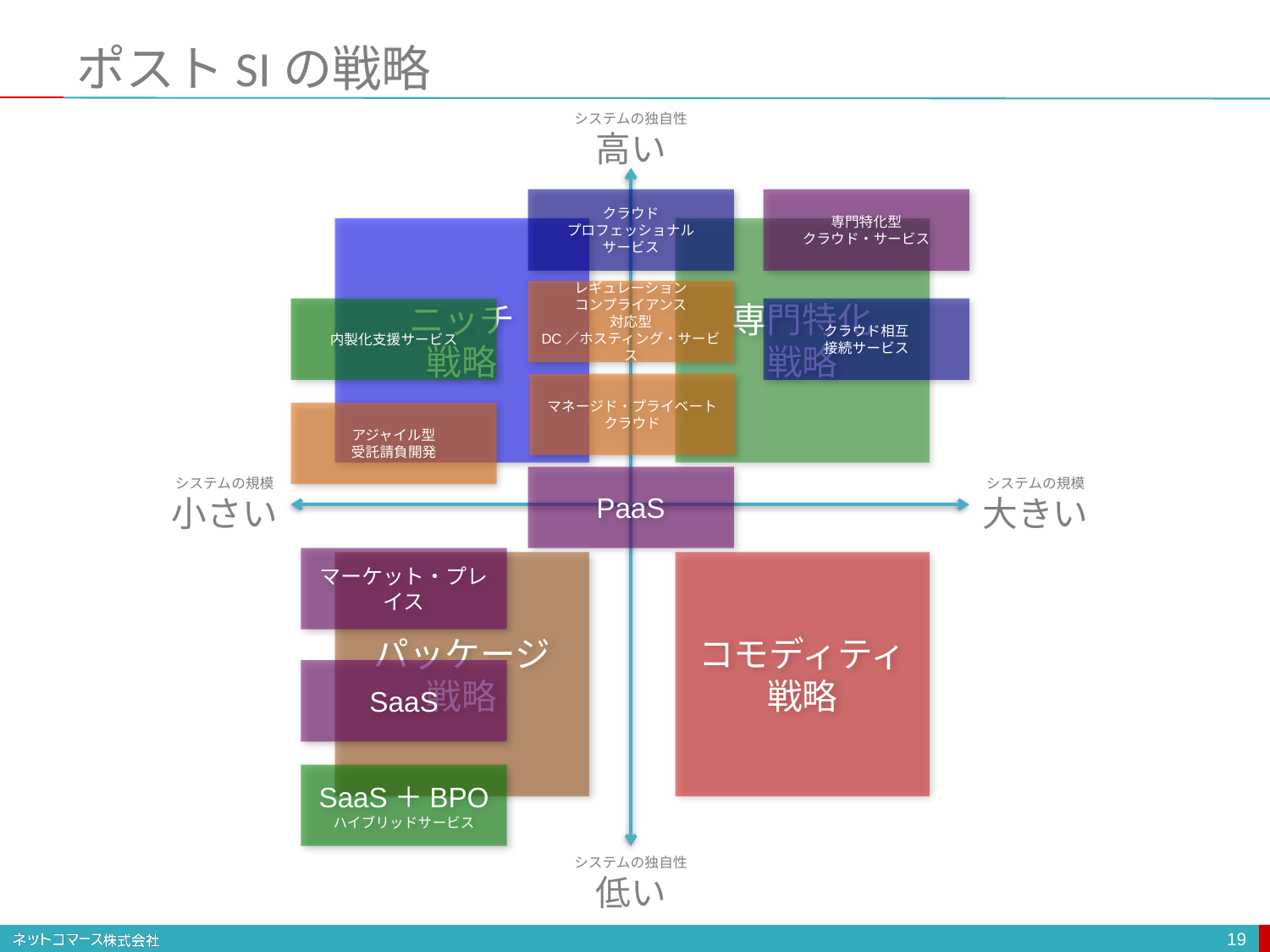

# ポストSIの戦略
システムの独自性
高い
クラウド
プロフェッショナル
サービス
専門特化型
クラウド・サービス
ニッチ
戦略
専門特化
戦略
レギュレーション
コンプライアンス
対応型
DC／ホスティング・サービス
内製化支援サービス
クラウド相互
接続サービス
マネージド・プライベート
クラウド
アジャイル型
受託請負開発
PaaS
システムの規模
小さい
システムの規模
大きい
マーケット・プレイス
パッケージ
戦略
コモディティ
戦略
SaaS
SaaS＋BPO
ハイブリッドサービス
システムの独自性
低い
19